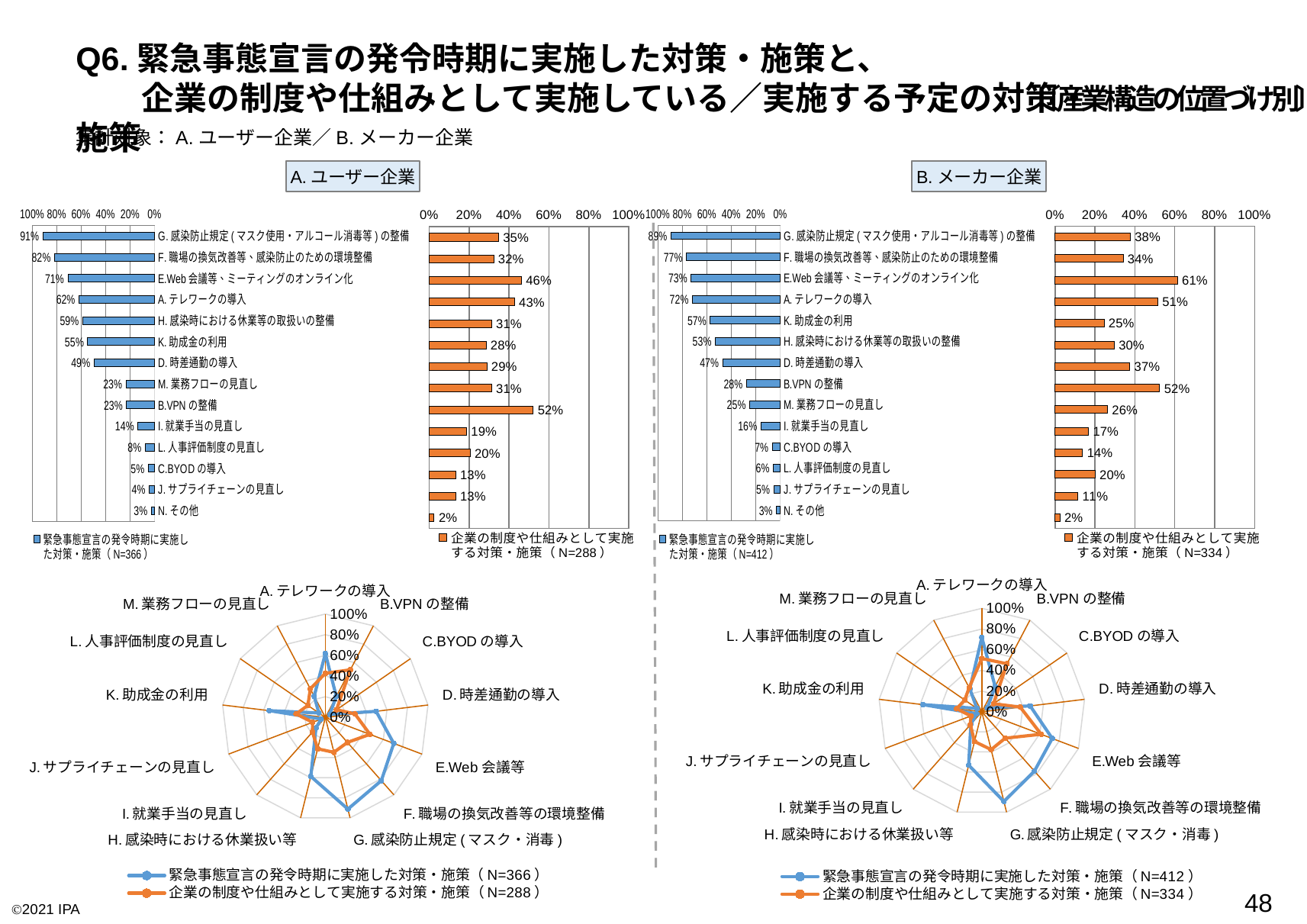

Q6.緊急事態宣言の発令時期に実施した対策・施策と、
　　企業の制度や仕組みとして実施している／実施する予定の対策・施策

　〔産業構造の位置づけ別〕
集計対象：A.ユーザー企業／B.メーカー企業
A.ユーザー企業
B.メーカー企業

### Chart

| Category | 緊急事態宣言の発令時期に実施した対策・施策（N=412） |
|---|---|
| G.感染防止規定(マスク使用・アルコール消毒等)の整備 | 0.8932038834951457 |
| F.職場の換気改善等、感染防止のための環境整備 | 0.7669902912621359 |
| E.Web会議等、ミーティングのオンライン化 | 0.7281553398058253 |
| A.テレワークの導入 | 0.7184466019417476 |
| K.助成金の利用 | 0.5728155339805825 |
| H.感染時における休業等の取扱いの整備 | 0.5315533980582524 |
| D.時差通勤の導入 | 0.470873786407767 |
| B.VPNの整備 | 0.2766990291262136 |
| M.業務フローの見直し | 0.25 |
| I.就業手当の見直し | 0.16019417475728157 |
| C.BYODの導入 | 0.06553398058252427 |
| L.人事評価制度の見直し | 0.05825242718446602 |
| J.サプライチェーンの見直し | 0.05339805825242718 |
| N.その他 | 0.03155339805825243 |

### Chart

| Category | 企業の制度や仕組みとして実施する対策・施策（N=334） |
|---|---|
| G.感染防止規定(マスク使用・アルコール消毒等)の整備 | 0.3772455089820359 |
| F.職場の換気改善等、感染防止のための環境整備 | 0.3413173652694611 |
| E.Web会議等、ミーティングのオンライン化 | 0.6137724550898204 |
| A.テレワークの導入 | 0.5149700598802395 |
| K.助成金の利用 | 0.24550898203592814 |
| H.感染時における休業等の取扱いの整備 | 0.2964071856287425 |
| D.時差通勤の導入 | 0.37425149700598803 |
| B.VPNの整備 | 0.5239520958083832 |
| M.業務フローの見直し | 0.2634730538922156 |
| I.就業手当の見直し | 0.16766467065868262 |
| C.BYODの導入 | 0.1377245508982036 |
| L.人事評価制度の見直し | 0.20059880239520958 |
| J.サプライチェーンの見直し | 0.11377245508982035 |
| N.その他 | 0.023952095808383235 |

### Chart

| Category | 緊急事態宣言の発令時期に実施した対策・施策（N=366） |
|---|---|
| G.感染防止規定(マスク使用・アルコール消毒等)の整備 | 0.912568306010929 |
| F.職場の換気改善等、感染防止のための環境整備 | 0.8169398907103825 |
| E.Web会議等、ミーティングのオンライン化 | 0.7076502732240437 |
| A.テレワークの導入 | 0.6174863387978142 |
| H.感染時における休業等の取扱いの整備 | 0.587431693989071 |
| K.助成金の利用 | 0.546448087431694 |
| D.時差通勤の導入 | 0.49453551912568305 |
| M.業務フローの見直し | 0.23224043715846995 |
| B.VPNの整備 | 0.22950819672131148 |
| I.就業手当の見直し | 0.1366120218579235 |
| L.人事評価制度の見直し | 0.07650273224043716 |
| C.BYODの導入 | 0.05191256830601093 |
| J.サプライチェーンの見直し | 0.04371584699453552 |
| N.その他 | 0.0273224043715847 |

### Chart

| Category | 企業の制度や仕組みとして実施する対策・施策（N=288） |
|---|---|
| G.感染防止規定(マスク使用・アルコール消毒等)の整備 | 0.3472222222222222 |
| F.職場の換気改善等、感染防止のための環境整備 | 0.3229166666666667 |
| E.Web会議等、ミーティングのオンライン化 | 0.4618055555555556 |
| A.テレワークの導入 | 0.4270833333333333 |
| H.感染時における休業等の取扱いの整備 | 0.3125 |
| K.助成金の利用 | 0.2847222222222222 |
| D.時差通勤の導入 | 0.2881944444444444 |
| M.業務フローの見直し | 0.3125 |
| B.VPNの整備 | 0.5208333333333334 |
| I.就業手当の見直し | 0.1875 |
| L.人事評価制度の見直し | 0.2048611111111111 |
| C.BYODの導入 | 0.13194444444444445 |
| J.サプライチェーンの見直し | 0.13194444444444445 |
| N.その他 | 0.024305555555555556 |

### Chart

| Category | 緊急事態宣言の発令時期に実施した対策・施策（N=366） | 企業の制度や仕組みとして実施する対策・施策（N=288） |
|---|---|---|
| A.テレワークの導入 | 0.6174863387978142 | 0.4270833333333333 |
| B.VPNの整備 | 0.22950819672131148 | 0.5208333333333334 |
| C.BYODの導入 | 0.05191256830601093 | 0.13194444444444445 |
| D.時差通勤の導入 | 0.49453551912568305 | 0.2881944444444444 |
| E.Web会議等 | 0.7076502732240437 | 0.4618055555555556 |
| F.職場の換気改善等の環境整備 | 0.8169398907103825 | 0.3229166666666667 |
| G.感染防止規定(マスク・消毒) | 0.912568306010929 | 0.3472222222222222 |
| H.感染時における休業扱い等 | 0.587431693989071 | 0.3125 |
| I.就業手当の見直し | 0.1366120218579235 | 0.1875 |
| J.サプライチェーンの見直し | 0.04371584699453552 | 0.13194444444444445 |
| K.助成金の利用 | 0.546448087431694 | 0.2847222222222222 |
| L.人事評価制度の見直し | 0.07650273224043716 | 0.2048611111111111 |
| M.業務フローの見直し | 0.23224043715846995 | 0.3125 |

### Chart

| Category | 緊急事態宣言の発令時期に実施した対策・施策（N=412） | 企業の制度や仕組みとして実施する対策・施策（N=334） |
|---|---|---|
| A.テレワークの導入 | 0.7184466019417476 | 0.5149700598802395 |
| B.VPNの整備 | 0.2766990291262136 | 0.5239520958083832 |
| C.BYODの導入 | 0.06553398058252427 | 0.1377245508982036 |
| D.時差通勤の導入 | 0.470873786407767 | 0.37425149700598803 |
| E.Web会議等 | 0.7281553398058253 | 0.6137724550898204 |
| F.職場の換気改善等の環境整備 | 0.7669902912621359 | 0.3413173652694611 |
| G.感染防止規定(マスク・消毒) | 0.8932038834951457 | 0.3772455089820359 |
| H.感染時における休業扱い等 | 0.5315533980582524 | 0.2964071856287425 |
| I.就業手当の見直し | 0.16019417475728157 | 0.16766467065868262 |
| J.サプライチェーンの見直し | 0.05339805825242718 | 0.11377245508982035 |
| K.助成金の利用 | 0.5728155339805825 | 0.24550898203592814 |
| L.人事評価制度の見直し | 0.05825242718446602 | 0.20059880239520958 |
| M.業務フローの見直し | 0.25 | 0.2634730538922156 |